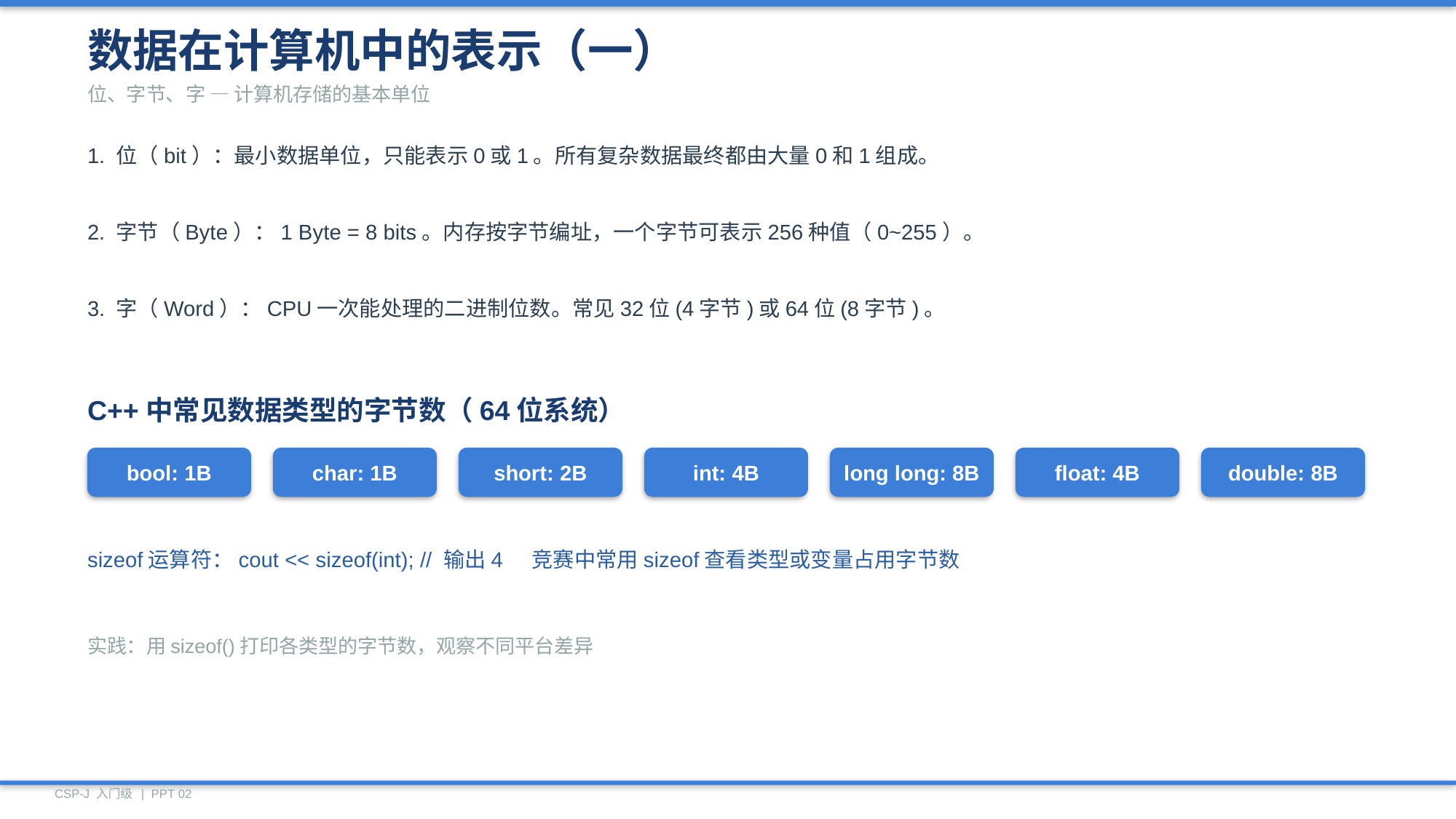

数据在计算机中的表示（一）
位、字节、字 — 计算机存储的基本单位
1. 位（bit）：最小数据单位，只能表示0或1。所有复杂数据最终都由大量0和1组成。
2. 字节（Byte）：1 Byte = 8 bits。内存按字节编址，一个字节可表示256种值（0~255）。
3. 字（Word）：CPU一次能处理的二进制位数。常见32位(4字节)或64位(8字节)。
C++中常见数据类型的字节数（64位系统）
bool: 1B
char: 1B
short: 2B
int: 4B
long long: 8B
float: 4B
double: 8B
sizeof运算符：cout << sizeof(int); // 输出4    竞赛中常用sizeof查看类型或变量占用字节数
实践：用sizeof()打印各类型的字节数，观察不同平台差异

CSP-J 入门级  |  PPT 02